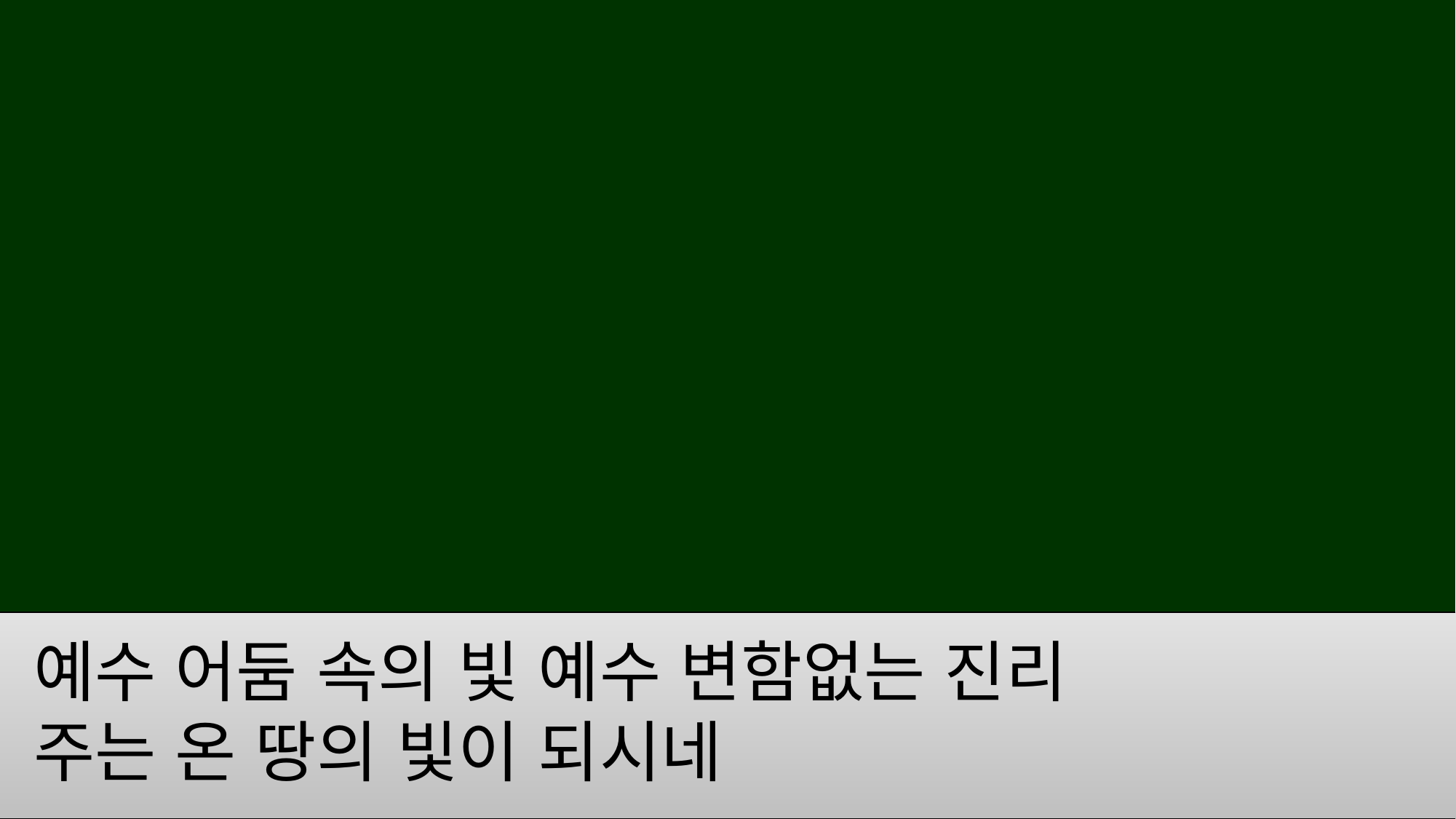

예수 어둠 속의 빛 예수 변함없는 진리
주는 온 땅의 빛이 되시네